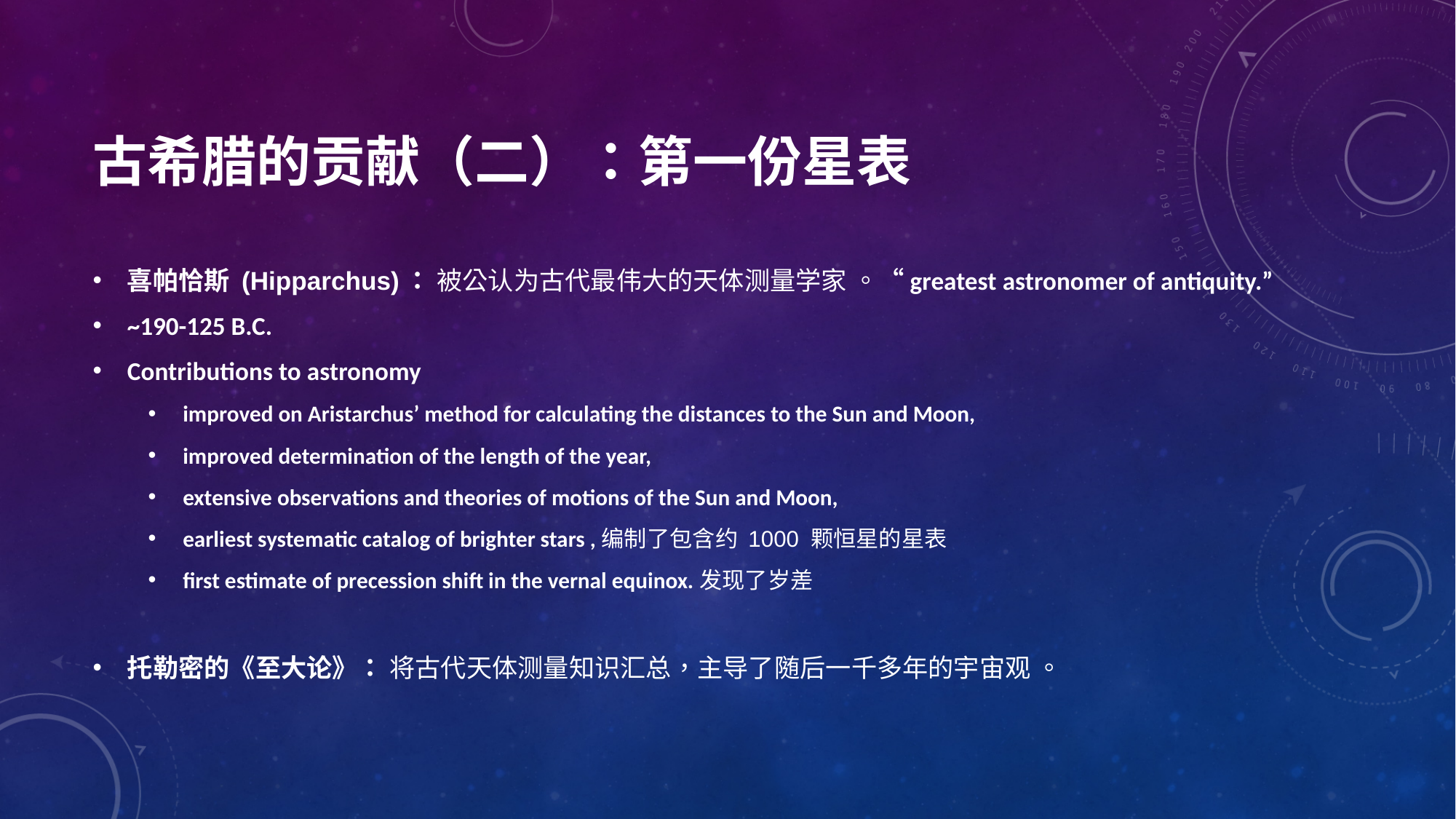

# 古希腊的贡献（二）：第一份星表
喜帕恰斯 (Hipparchus)： 被公认为古代最伟大的天体测量学家 。“greatest astronomer of antiquity.”
~190-125 B.C.
Contributions to astronomy
improved on Aristarchus’ method for calculating the distances to the Sun and Moon,
improved determination of the length of the year,
extensive observations and theories of motions of the Sun and Moon,
earliest systematic catalog of brighter stars ,编制了包含约 1000 颗恒星的星表
first estimate of precession shift in the vernal equinox.发现了岁差

托勒密的《至大论》： 将古代天体测量知识汇总，主导了随后一千多年的宇宙观 。